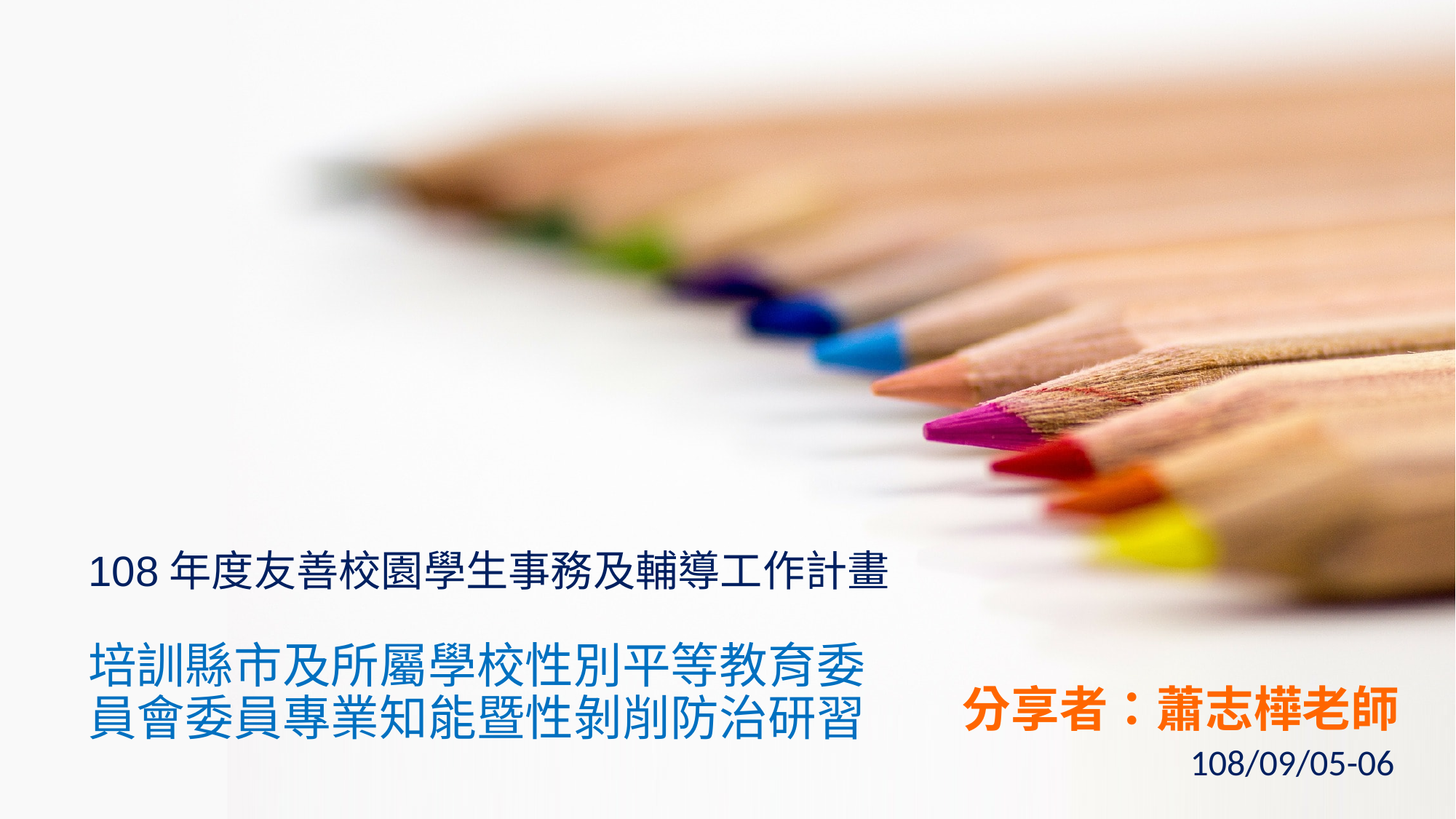

# 108年度友善校園學生事務及輔導工作計畫 培訓縣市及所屬學校性別平等教育委員會委員專業知能暨性剝削防治研習
分享者：蕭志樺老師
108/09/05-06